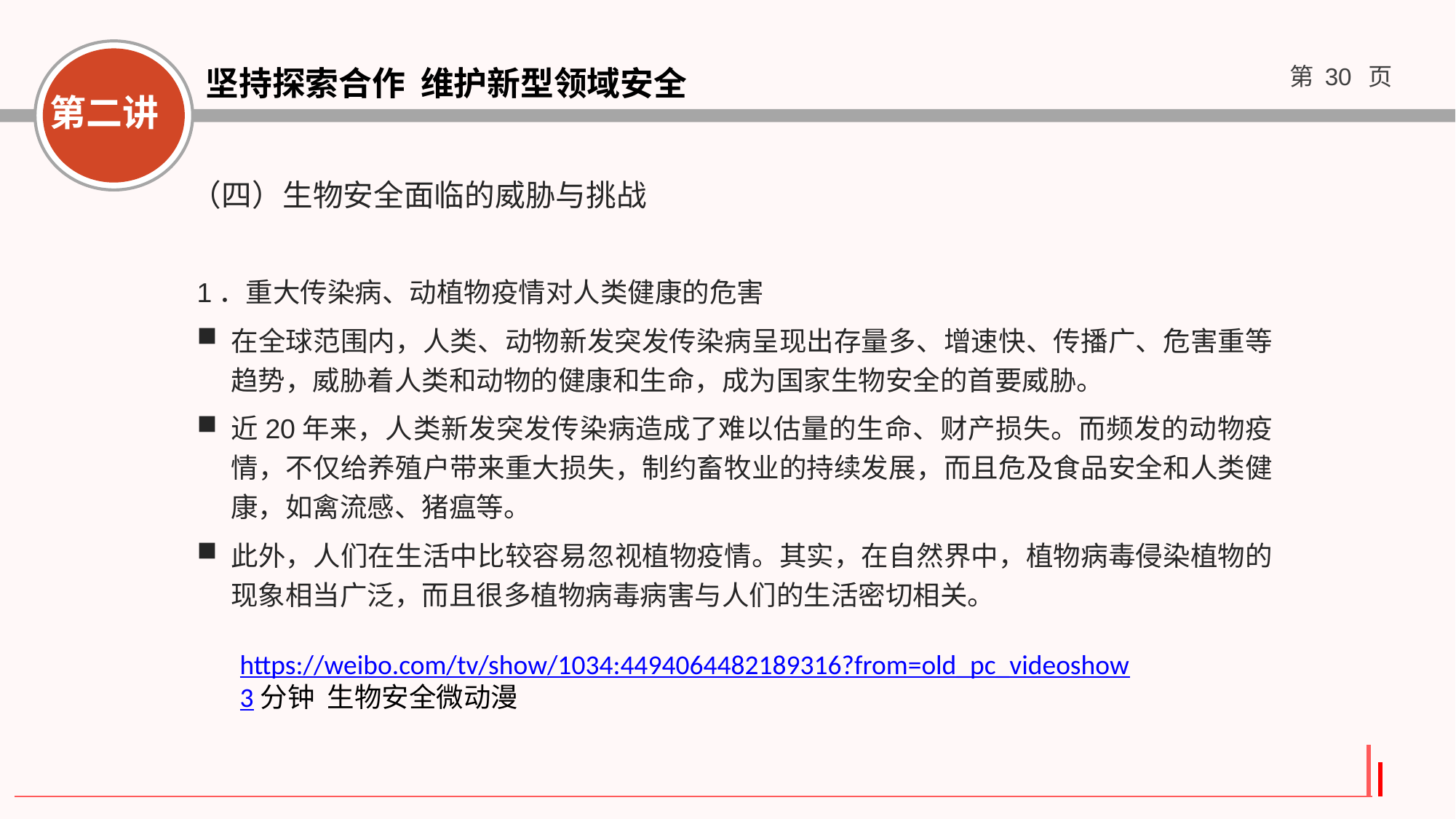

（四）生物安全面临的威胁与挑战
1．重大传染病、动植物疫情对人类健康的危害
在全球范围内，人类、动物新发突发传染病呈现出存量多、增速快、传播广、危害重等趋势，威胁着人类和动物的健康和生命，成为国家生物安全的首要威胁。
近20年来，人类新发突发传染病造成了难以估量的生命、财产损失。而频发的动物疫情，不仅给养殖户带来重大损失，制约畜牧业的持续发展，而且危及食品安全和人类健康，如禽流感、猪瘟等。
此外，人们在生活中比较容易忽视植物疫情。其实，在自然界中，植物病毒侵染植物的现象相当广泛，而且很多植物病毒病害与人们的生活密切相关。
https://weibo.com/tv/show/1034:4494064482189316?from=old_pc_videoshow3分钟  生物安全微动漫